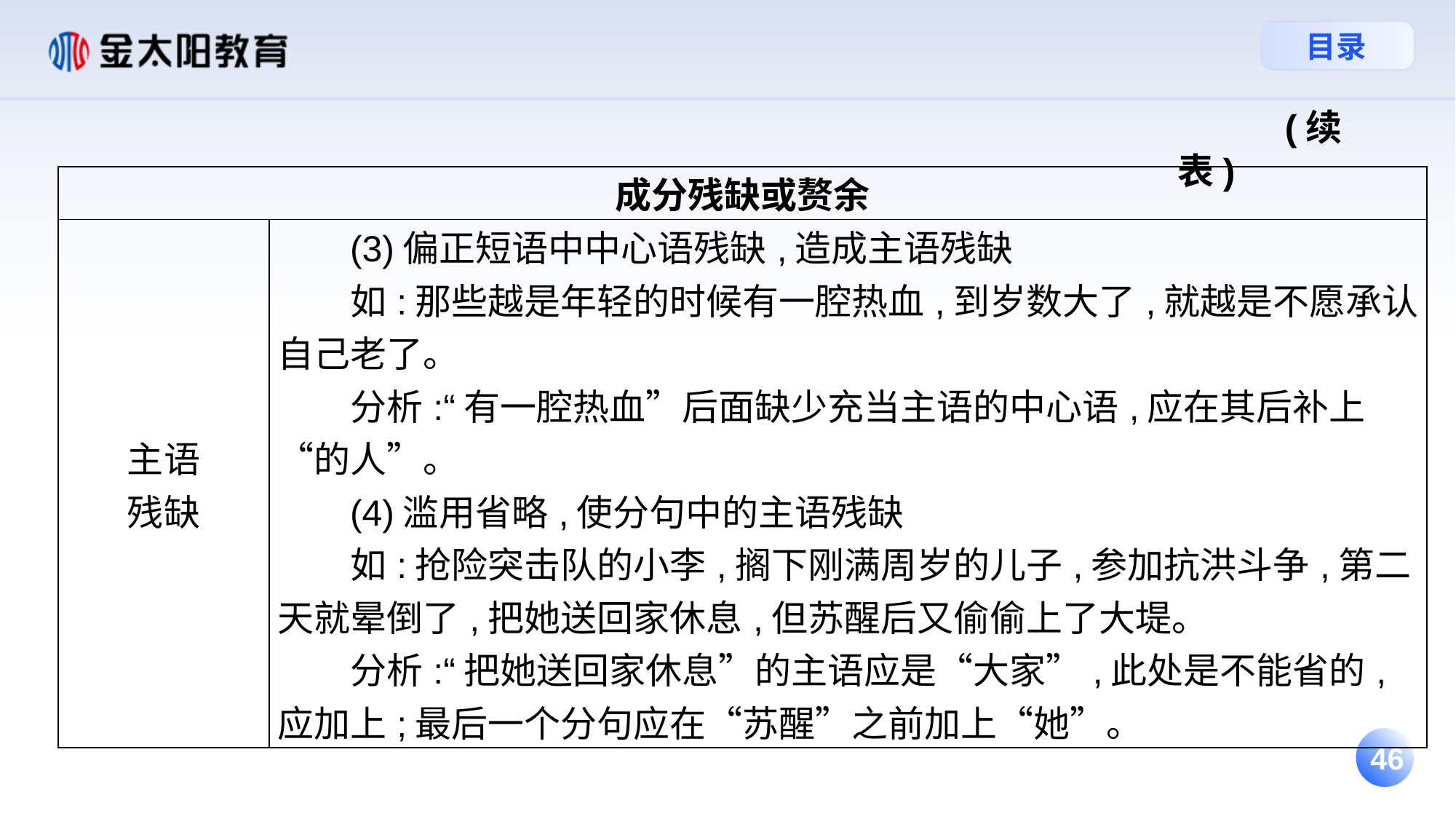

(续表)

| 成分残缺或赘余 |  |
| --- | --- |
| 主语 残缺 | (3)偏正短语中中心语残缺,造成主语残缺 如:那些越是年轻的时候有一腔热血,到岁数大了,就越是不愿承认自己老了。 分析:“有一腔热血”后面缺少充当主语的中心语,应在其后补上“的人”。 (4)滥用省略,使分句中的主语残缺 如:抢险突击队的小李,搁下刚满周岁的儿子,参加抗洪斗争,第二天就晕倒了,把她送回家休息,但苏醒后又偷偷上了大堤。 分析:“把她送回家休息”的主语应是“大家”,此处是不能省的,应加上;最后一个分句应在“苏醒”之前加上“她”。 |